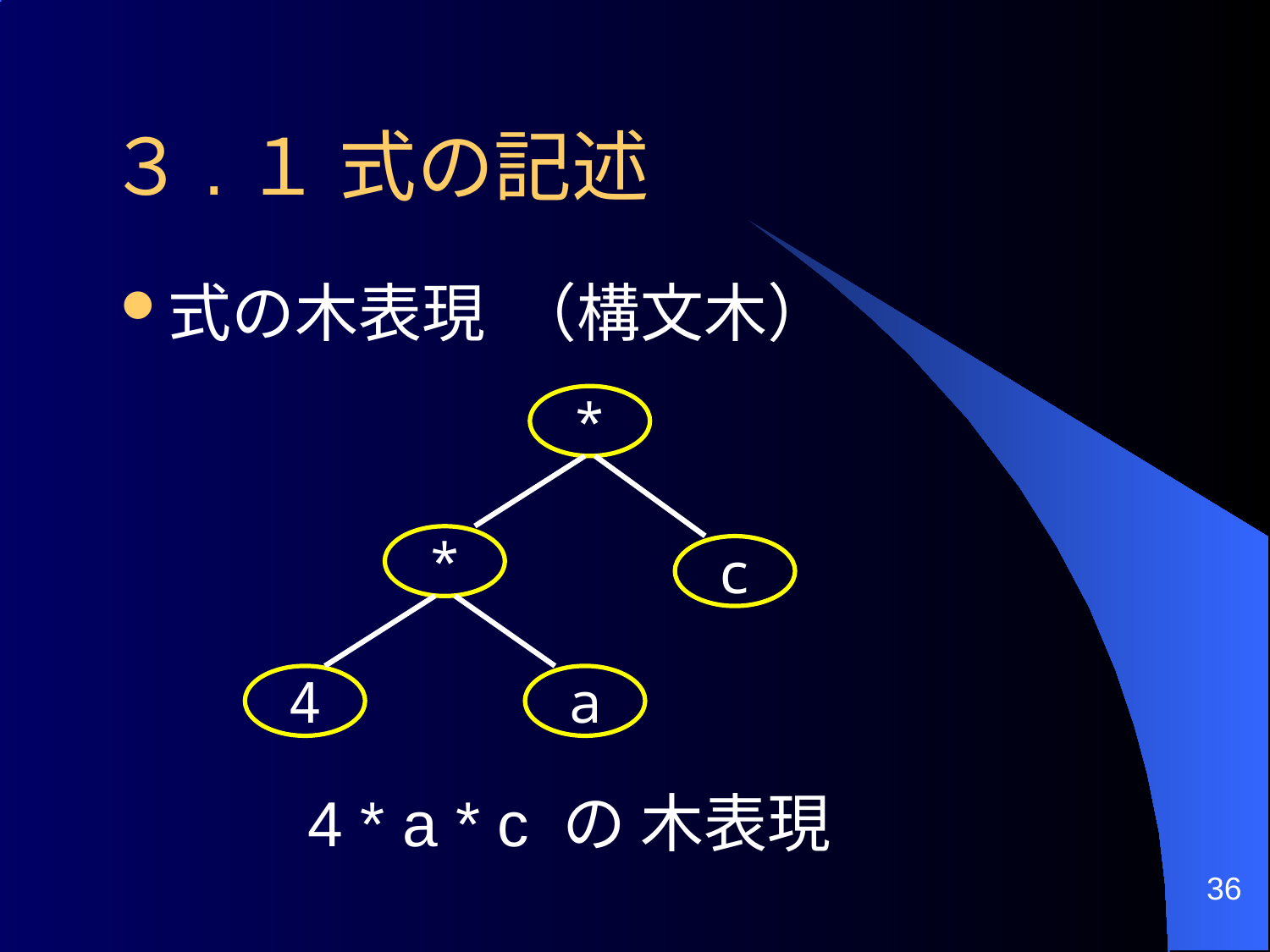

# ３.１ 式の記述
式の木表現  （構文木）
*

*
c

4
a
4 * a * c の 木表現
36